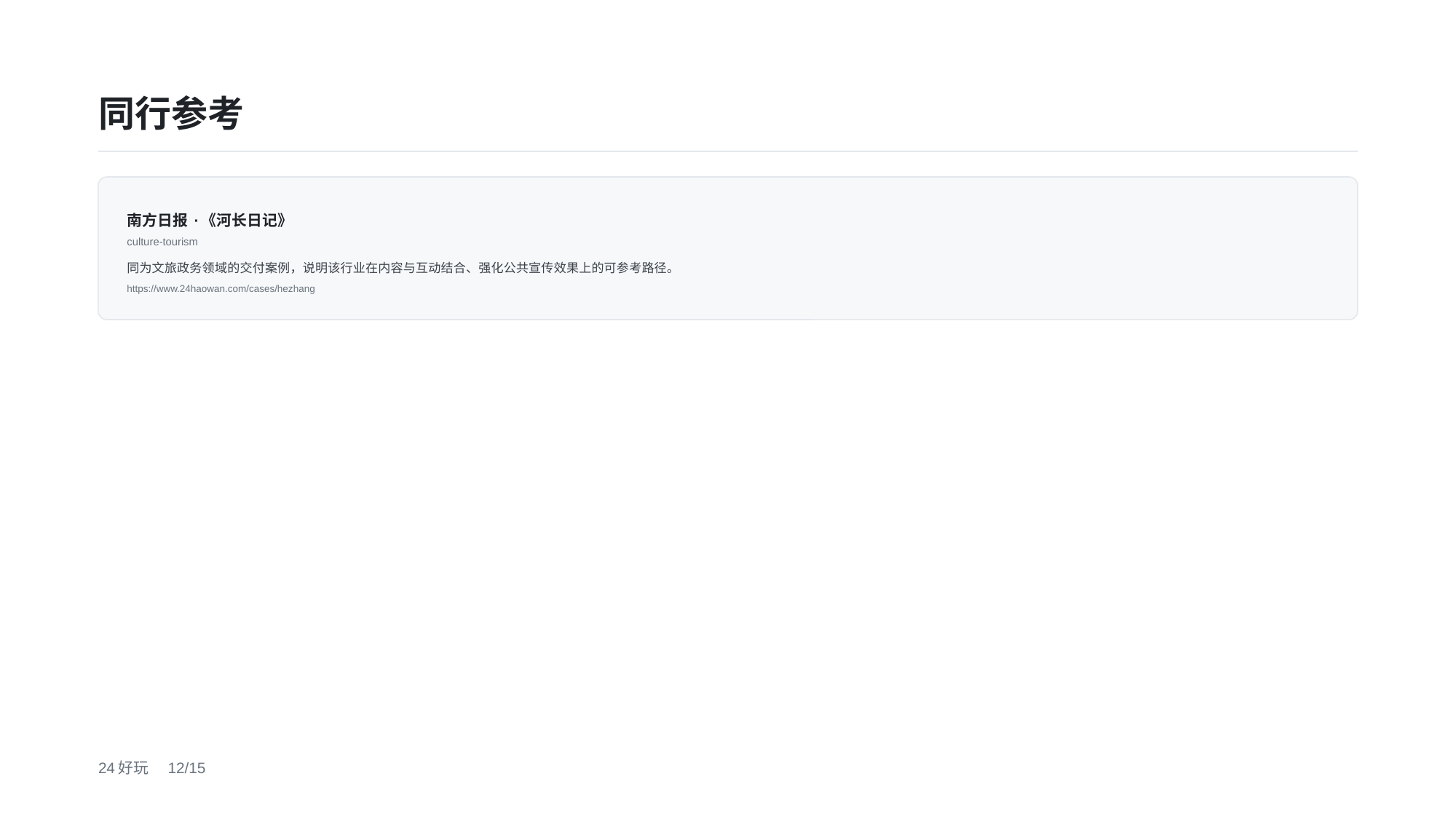

同行参考

南方日报 ·《河长日记》
culture-tourism
同为文旅政务领域的交付案例，说明该行业在内容与互动结合、强化公共宣传效果上的可参考路径。
https://www.24haowan.com/cases/hezhang
24好玩　12/15